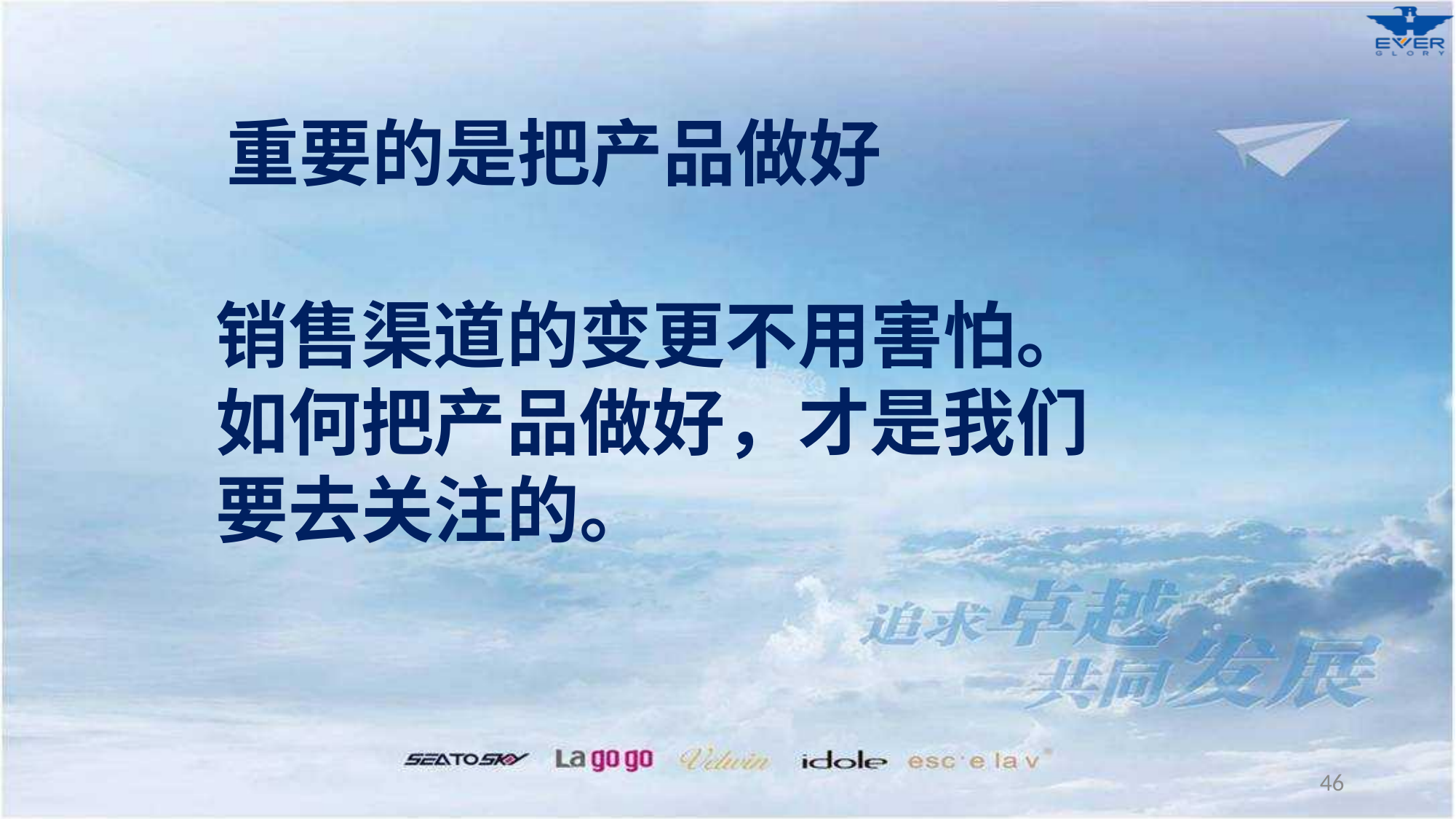

重要的是把产品做好

销售渠道的变更不用害怕。
如何把产品做好，才是我们
要去关注的。
46